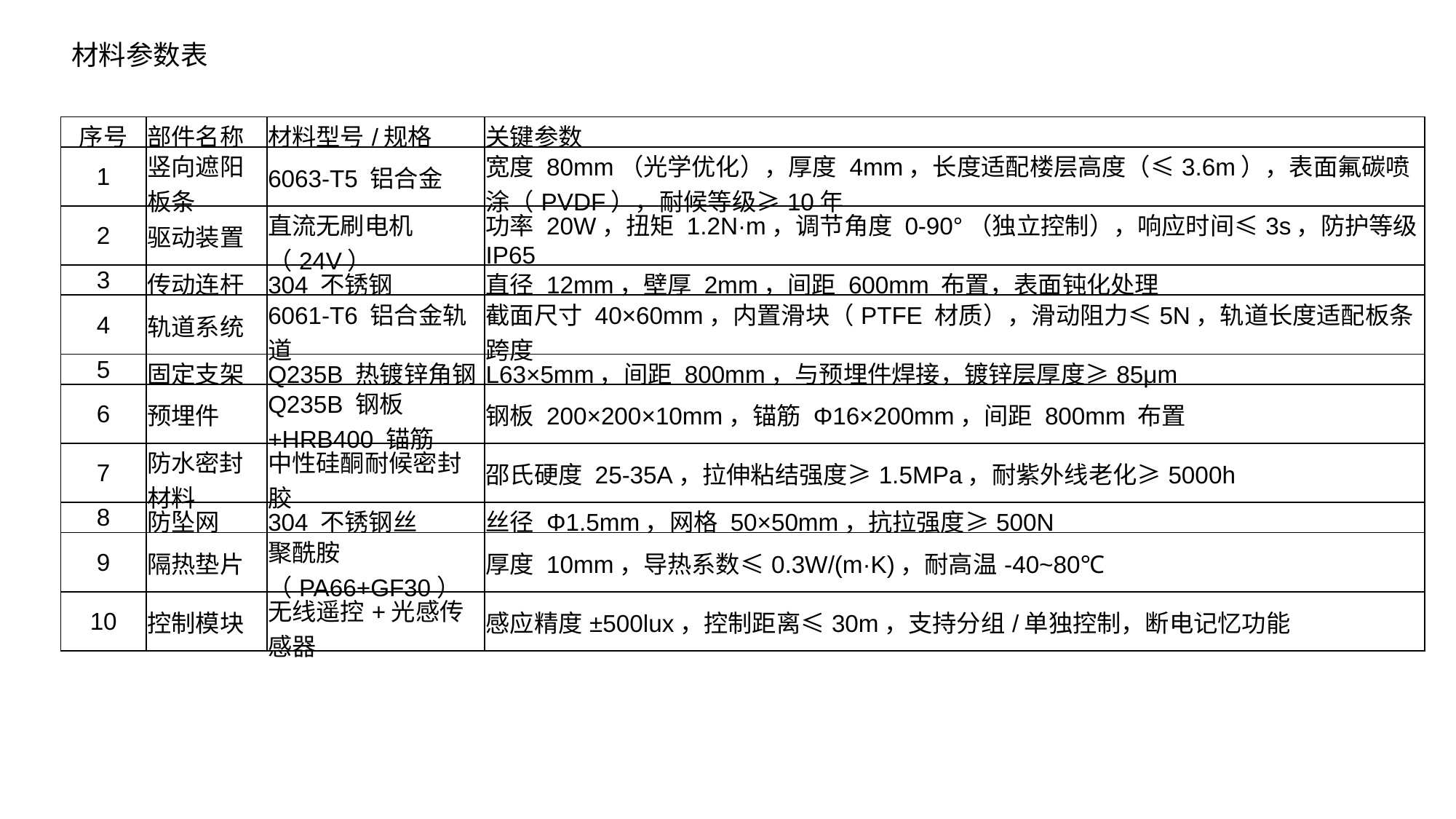

材料参数表
| 序号 | 部件名称 | 材料型号/规格 | 关键参数 |
| --- | --- | --- | --- |
| 1 | 竖向遮阳板条 | 6063-T5 铝合金 | 宽度 80mm（光学优化），厚度 4mm，长度适配楼层高度（≤3.6m），表面氟碳喷涂（PVDF），耐候等级≥10年 |
| 2 | 驱动装置 | 直流无刷电机（24V） | 功率 20W，扭矩 1.2N·m，调节角度 0-90°（独立控制），响应时间≤3s，防护等级 IP65 |
| 3 | 传动连杆 | 304 不锈钢 | 直径 12mm，壁厚 2mm，间距 600mm 布置，表面钝化处理 |
| 4 | 轨道系统 | 6061-T6 铝合金轨道 | 截面尺寸 40×60mm，内置滑块（PTFE 材质），滑动阻力≤5N，轨道长度适配板条跨度 |
| 5 | 固定支架 | Q235B 热镀锌角钢 | L63×5mm，间距 800mm，与预埋件焊接，镀锌层厚度≥85μm |
| 6 | 预埋件 | Q235B 钢板+HRB400 锚筋 | 钢板 200×200×10mm，锚筋 Φ16×200mm，间距 800mm 布置 |
| 7 | 防水密封材料 | 中性硅酮耐候密封胶 | 邵氏硬度 25-35A，拉伸粘结强度≥1.5MPa，耐紫外线老化≥5000h |
| 8 | 防坠网 | 304 不锈钢丝 | 丝径 Φ1.5mm，网格 50×50mm，抗拉强度≥500N |
| 9 | 隔热垫片 | 聚酰胺（PA66+GF30） | 厚度 10mm，导热系数≤0.3W/(m·K)，耐高温-40~80℃ |
| 10 | 控制模块 | 无线遥控+光感传感器 | 感应精度±500lux，控制距离≤30m，支持分组/单独控制，断电记忆功能 |